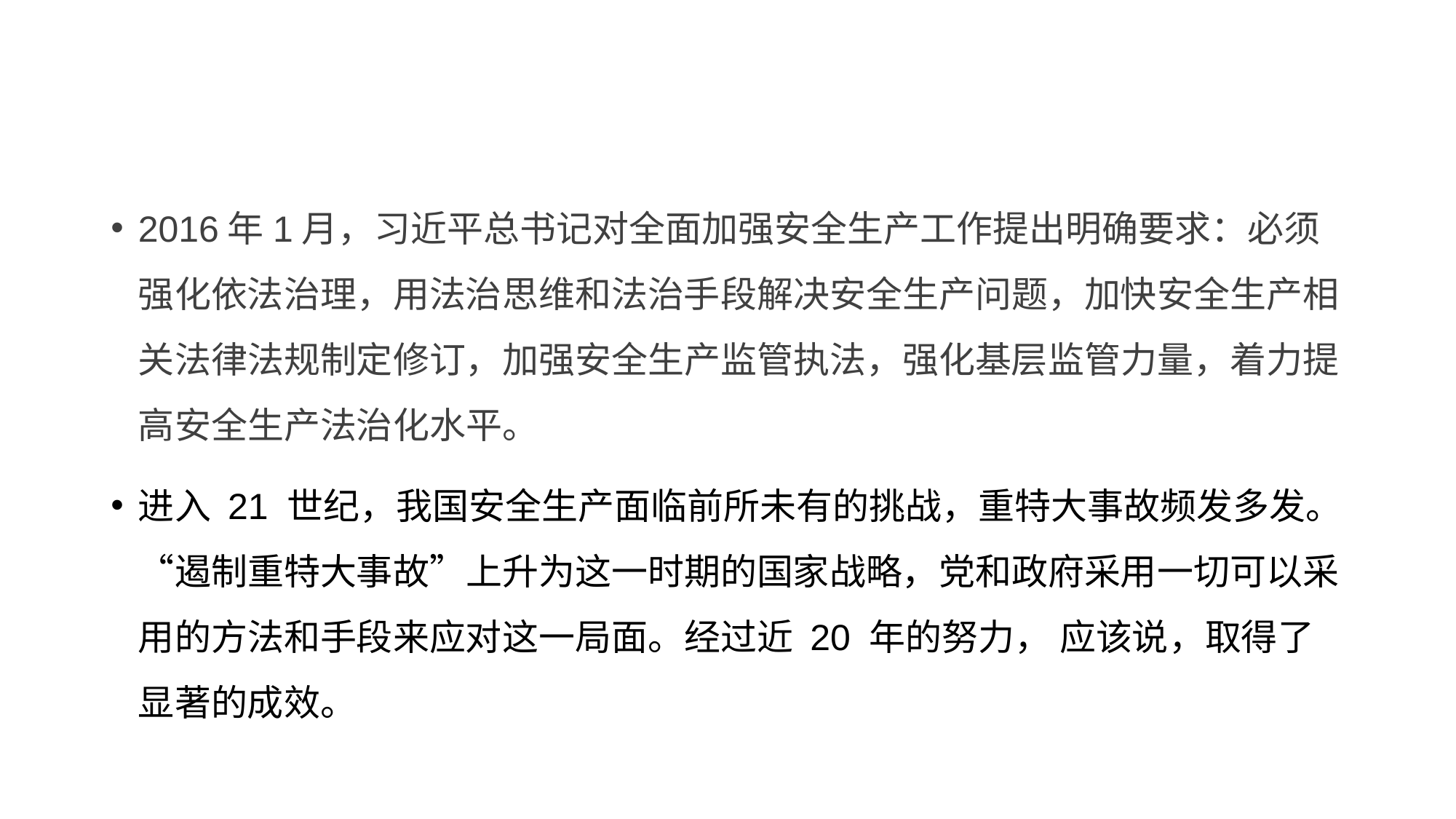

#
2016年1月，习近平总书记对全面加强安全生产工作提出明确要求：必须强化依法治理，用法治思维和法治手段解决安全生产问题，加快安全生产相关法律法规制定修订，加强安全生产监管执法，强化基层监管力量，着力提高安全生产法治化水平。
进入 21 世纪，我国安全生产面临前所未有的挑战，重特大事故频发多发。“遏制重特大事故”上升为这一时期的国家战略，党和政府采用一切可以采用的方法和手段来应对这一局面。经过近 20 年的努力， 应该说，取得了显著的成效。